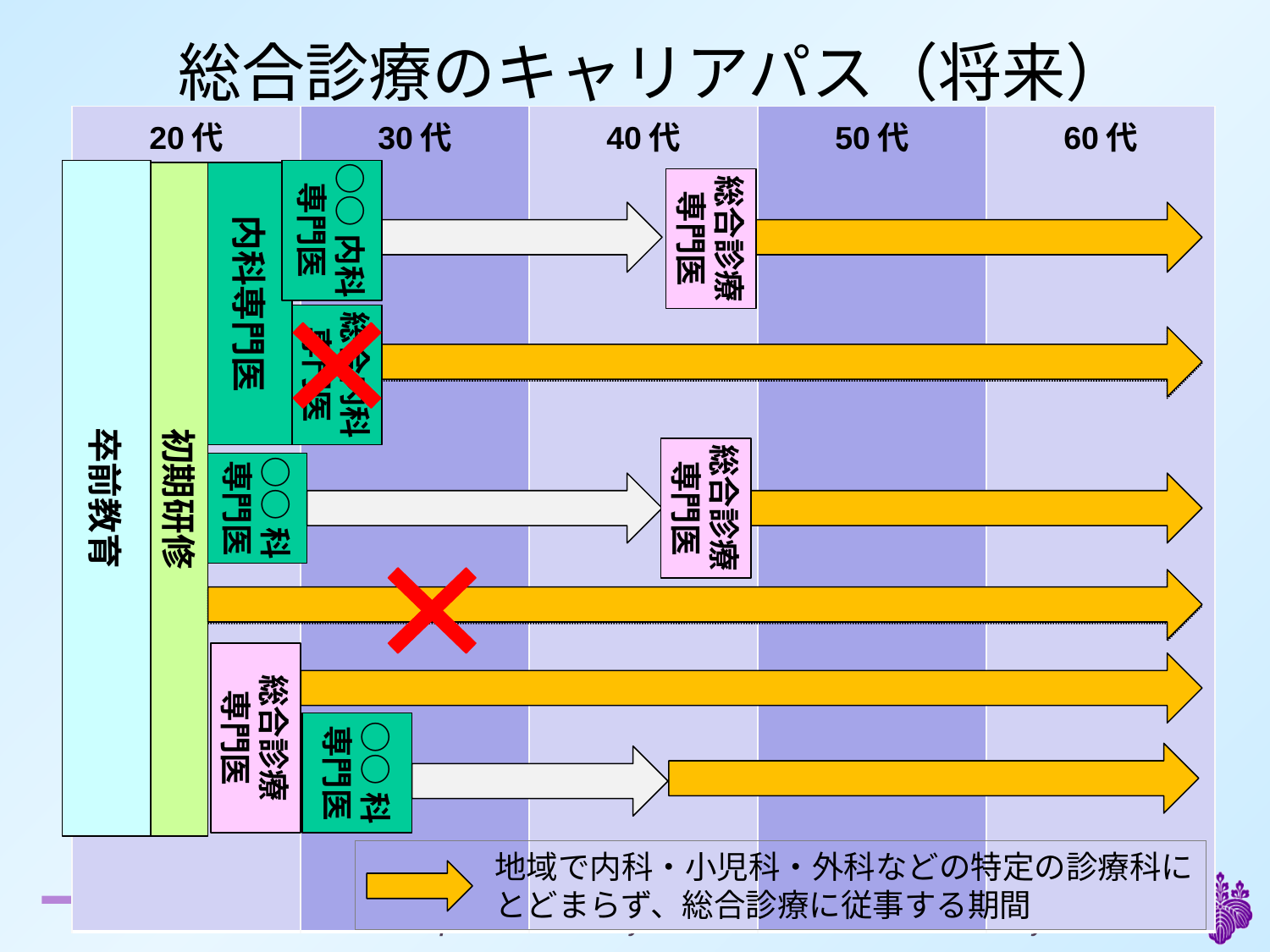

# 総合診療のキャリアパス（将来）
| 20代 | 30代 | 40代 | 50代 | 60代 |
| --- | --- | --- | --- | --- |
卒前教育
○○内科
専門医
初期研修
内科専門医
総合診療
専門医

総合内科
専門医

総合診療
専門医
○○科
専門医

総合診療
専門医

○○科
専門医

　　　　地域で内科・小児科・外科などの特定の診療科に
　　　　とどまらず、総合診療に従事する期間